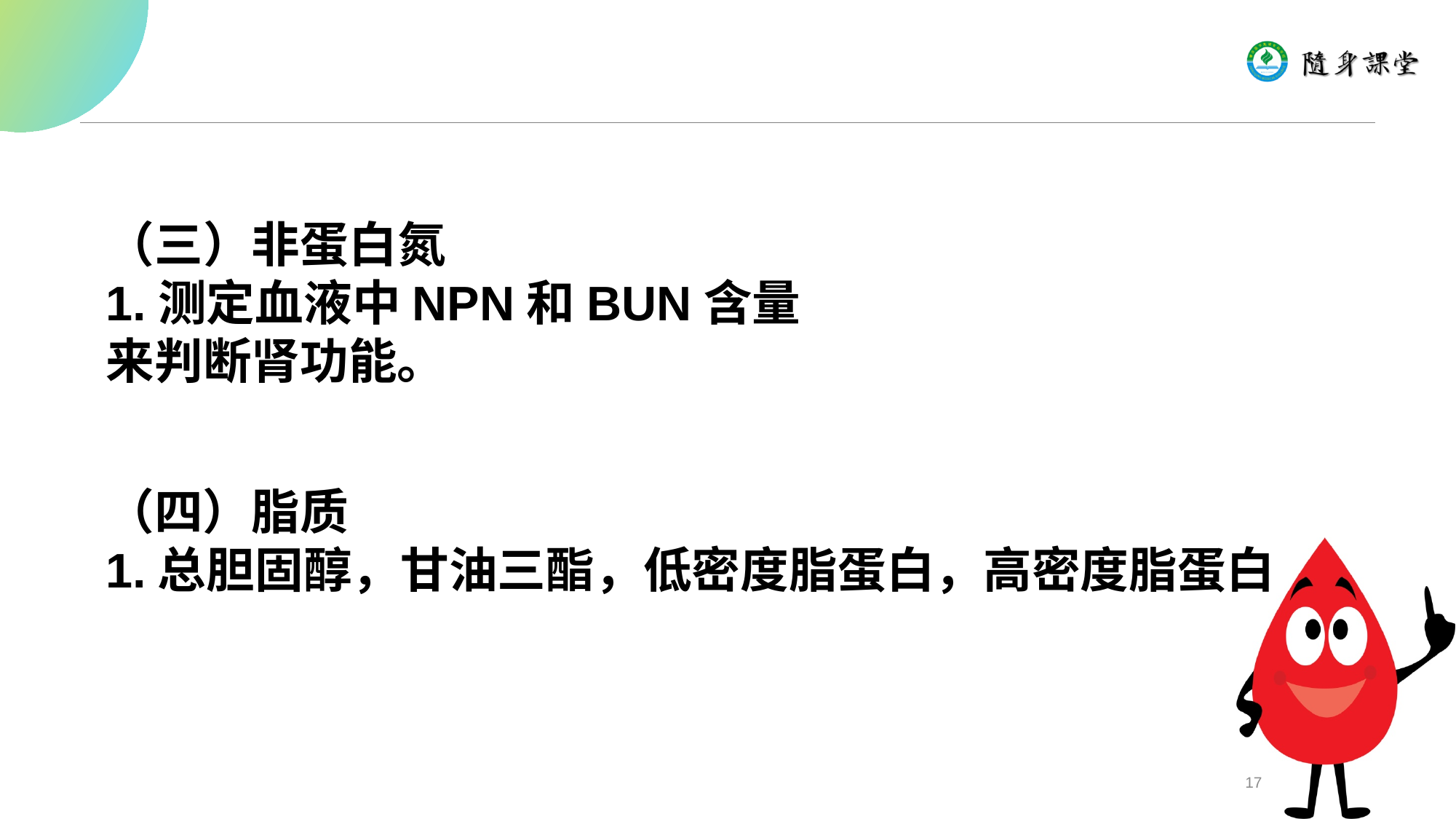

（三）非蛋白氮
1.测定血液中NPN和BUN含量来判断肾功能。
（四）脂质
1.总胆固醇，甘油三酯，低密度脂蛋白，高密度脂蛋白

17